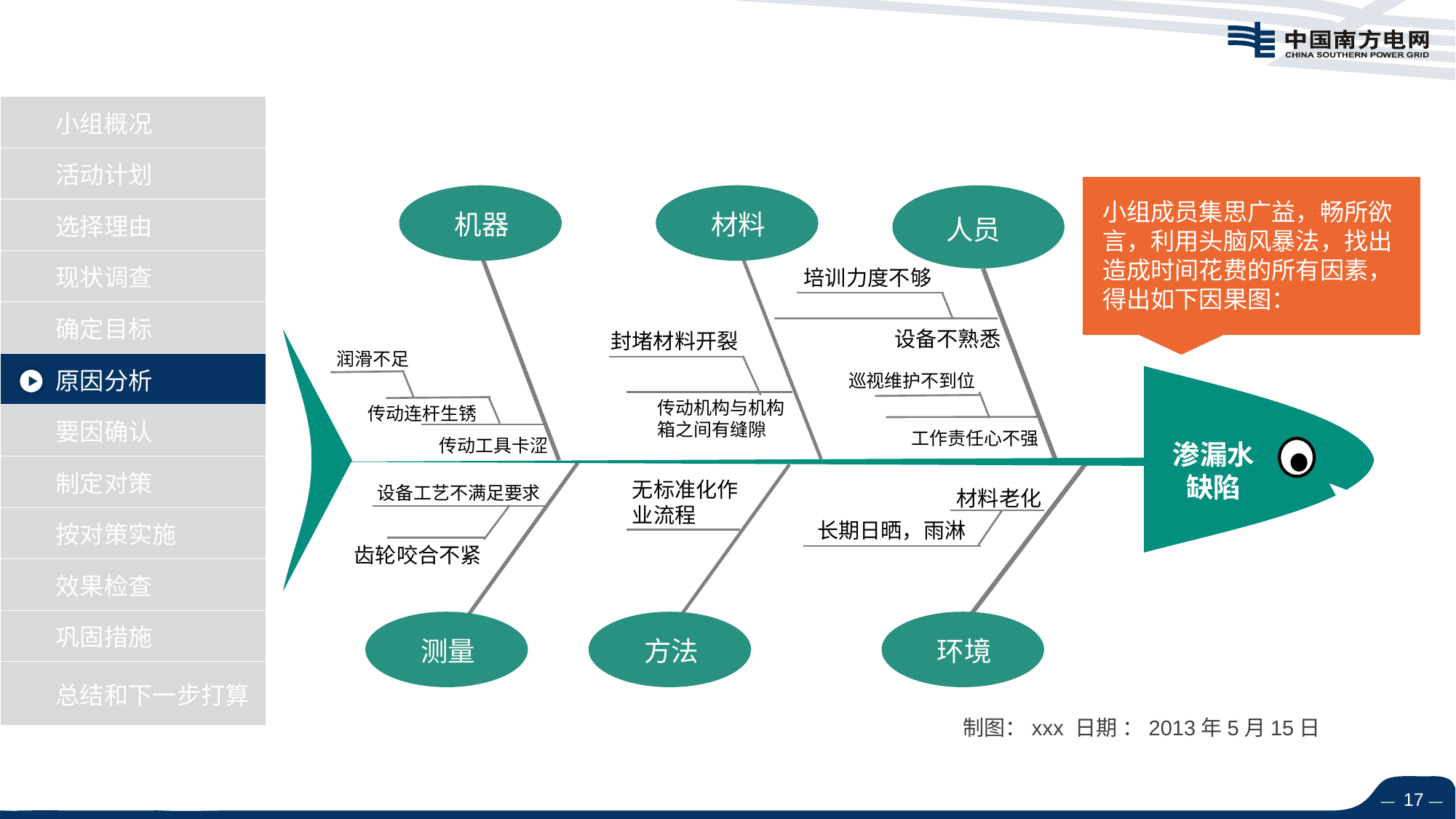

小组成员集思广益，畅所欲言，利用头脑风暴法，找出造成时间花费的所有因素，得出如下因果图：

机器

材料

人员
培训力度不够
设备不熟悉
巡视维护不到位

渗漏水
缺陷
传动机构与机构
箱之间有缝隙
工作责任心不强

传动工具卡涩
无标准化作业流程
材料老化
长期日晒，雨淋

封堵材料开裂
传动连杆生锈
润滑不足
设备工艺不满足要求
齿轮咬合不紧

测量

方法

环境
制图：xxx 日期 ：2013年5月15日